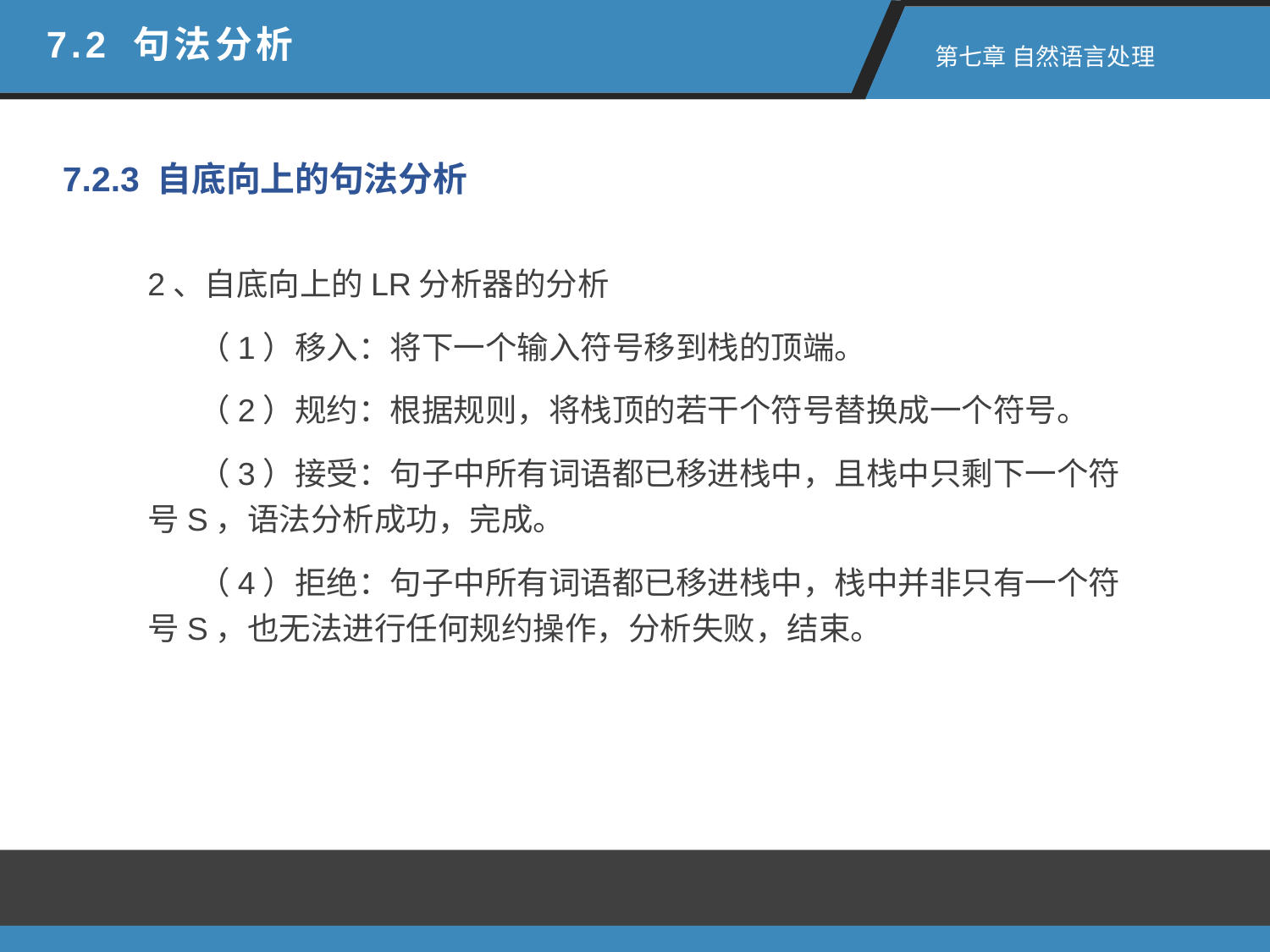

7.2 句法分析
  第七章 自然语言处理
7.2.3 自底向上的句法分析

2、自底向上的LR分析器的分析
      （1）移入：将下一个输入符号移到栈的顶端。
      （2）规约：根据规则，将栈顶的若干个符号替换成一个符号。
      （3）接受：句子中所有词语都已移进栈中，且栈中只剩下一个符号S，语法分析成功，完成。
      （4）拒绝：句子中所有词语都已移进栈中，栈中并非只有一个符号S，也无法进行任何规约操作，分析失败，结束。